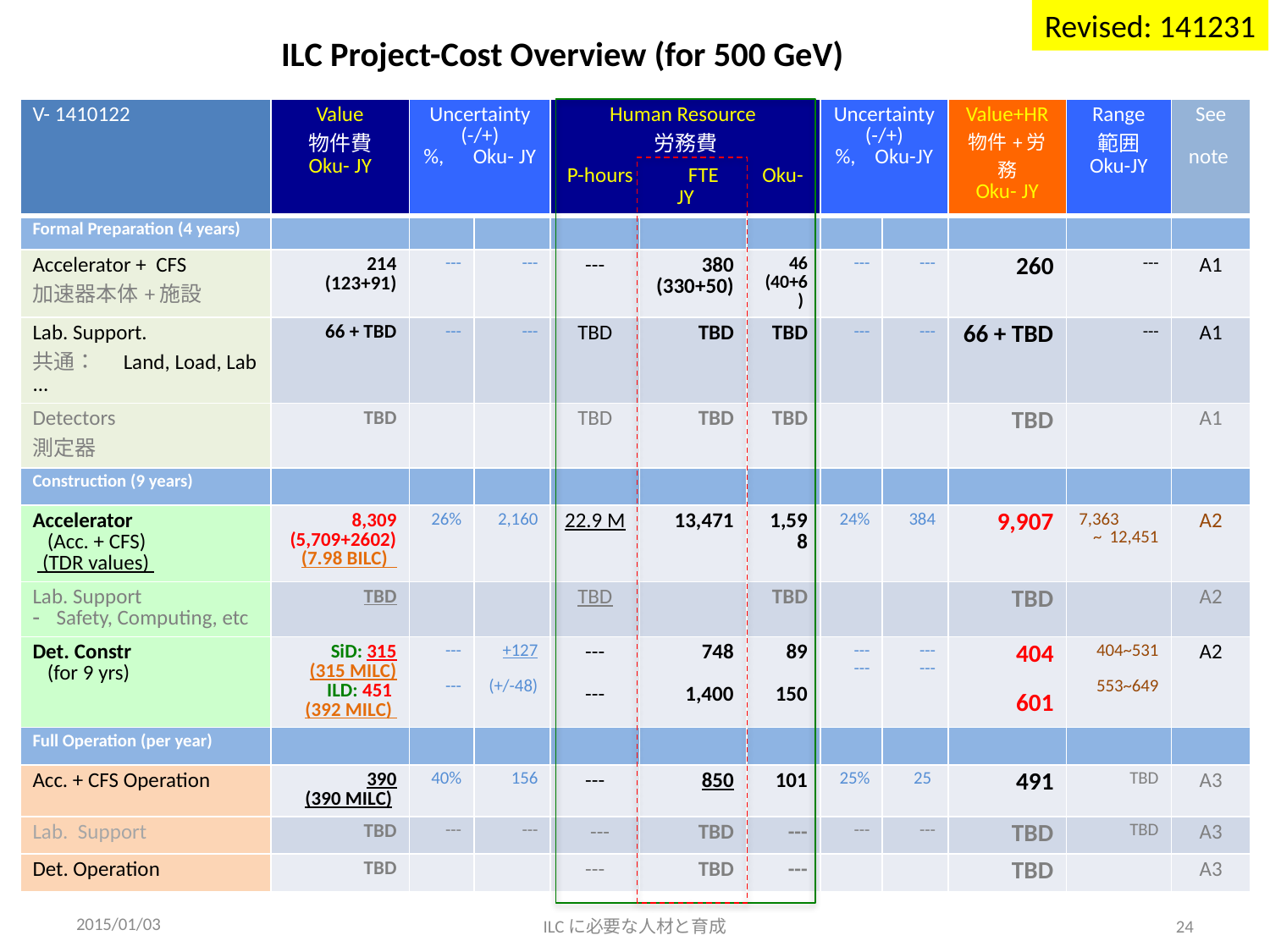

Revised: 141231
# ILC Project-Cost Overview (for 500 GeV)
| V- 1410122 | Value 物件費 Oku- JY | Uncertainty (-/+) %, Oku- JY |  | Human Resource 労務費 P-hours 　 FTE Oku-JY |  |  | Uncertainty (-/+) %, Oku-JY |  | Value+HR 物件+労務 Oku- JY | Range 範囲 Oku-JY | See note |
| --- | --- | --- | --- | --- | --- | --- | --- | --- | --- | --- | --- |
| Formal Preparation (4 years) |  |  |  |  |  |  |  |  |  |  |  |
| Accelerator + CFS 加速器本体+施設 | 214 (123+91) | --- | --- | --- | 380 (330+50) | 46 (40+6) | --- | --- | 260 | --- | A1 |
| Lab. Support. 共通：　Land, Load, Lab ... | 66 + TBD | --- | --- | TBD | TBD | TBD | --- | --- | 66 + TBD | --- | A1 |
| Detectors 測定器 | TBD |  |  | TBD | TBD | TBD |  |  | TBD |  | A1 |
| Construction (9 years) |  |  |  |  |  |  |  |  |  |  |  |
| Accelerator (Acc. + CFS) (TDR values) | 8,309 (5,709+2602) (7.98 BILC) | 26% | 2,160 | 22.9 M | 13,471 | 1,598 | 24% | 384 | 9,907 | 7,363 ~ 12,451 | A2 |
| Lab. Support Safety, Computing, etc | TBD |  |  | TBD |  | TBD |  |  | TBD |  | A2 |
| Det. Constr (for 9 yrs) | SiD: 315 (315 MILC) ILD: 451 (392 MILC) | --- --- | +127 (+/-48) | --- --- | 748 1,400 | 89 150 | --- --- | --- --- | 404 601 | 404~531 553~649 | A2 |
| Full Operation (per year) |  |  |  |  |  |  |  |  |  |  |  |
| Acc. + CFS Operation | 390 (390 MILC) | 40% | 156 | --- | 850 | 101 | 25% | 25 | 491 | TBD | A3 |
| Lab. Support | TBD | --- | --- | --- | TBD | --- | --- | --- | TBD | TBD | A3 |
| Det. Operation | TBD |  |  | --- | TBD | --- |  |  | TBD |  | A3 |

2015/01/03
ILCに必要な人材と育成
24